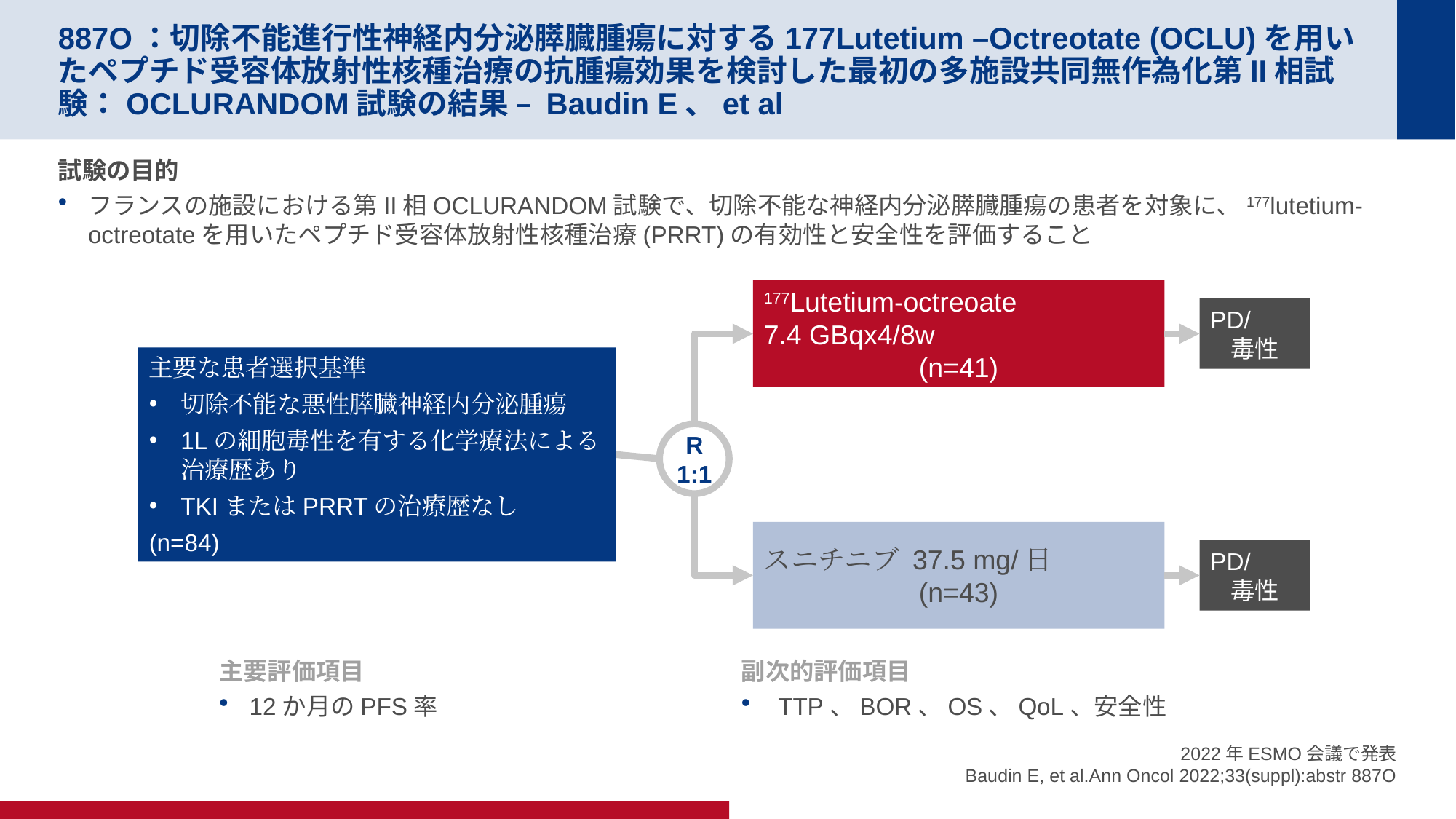

# 887O：切除不能進行性神経内分泌膵臓腫瘍に対する177Lutetium –Octreotate (OCLU)を用いたペプチド受容体放射性核種治療の抗腫瘍効果を検討した最初の多施設共同無作為化第II相試験：OCLURANDOM試験の結果 – Baudin E、et al
試験の目的
フランスの施設における第II相OCLURANDOM試験で、切除不能な神経内分泌膵臓腫瘍の患者を対象に、177lutetium-octreotateを用いたペプチド受容体放射性核種治療(PRRT)の有効性と安全性を評価すること
177Lutetium-octreoate
7.4 GBqx4/8w
(n=41)
PD/
毒性
主要な患者選択基準
切除不能な悪性膵臓神経内分泌腫瘍
1Lの細胞毒性を有する化学療法による治療歴あり
TKIまたはPRRTの治療歴なし
(n=84)
R
1:1
スニチニブ 37.5 mg/日
(n=43)
PD/
毒性
主要評価項目
12か月のPFS率
副次的評価項目
 TTP、BOR、OS、QoL、安全性

2022年ESMO会議で発表
Baudin E, et al.Ann Oncol 2022;33(suppl):abstr 887O